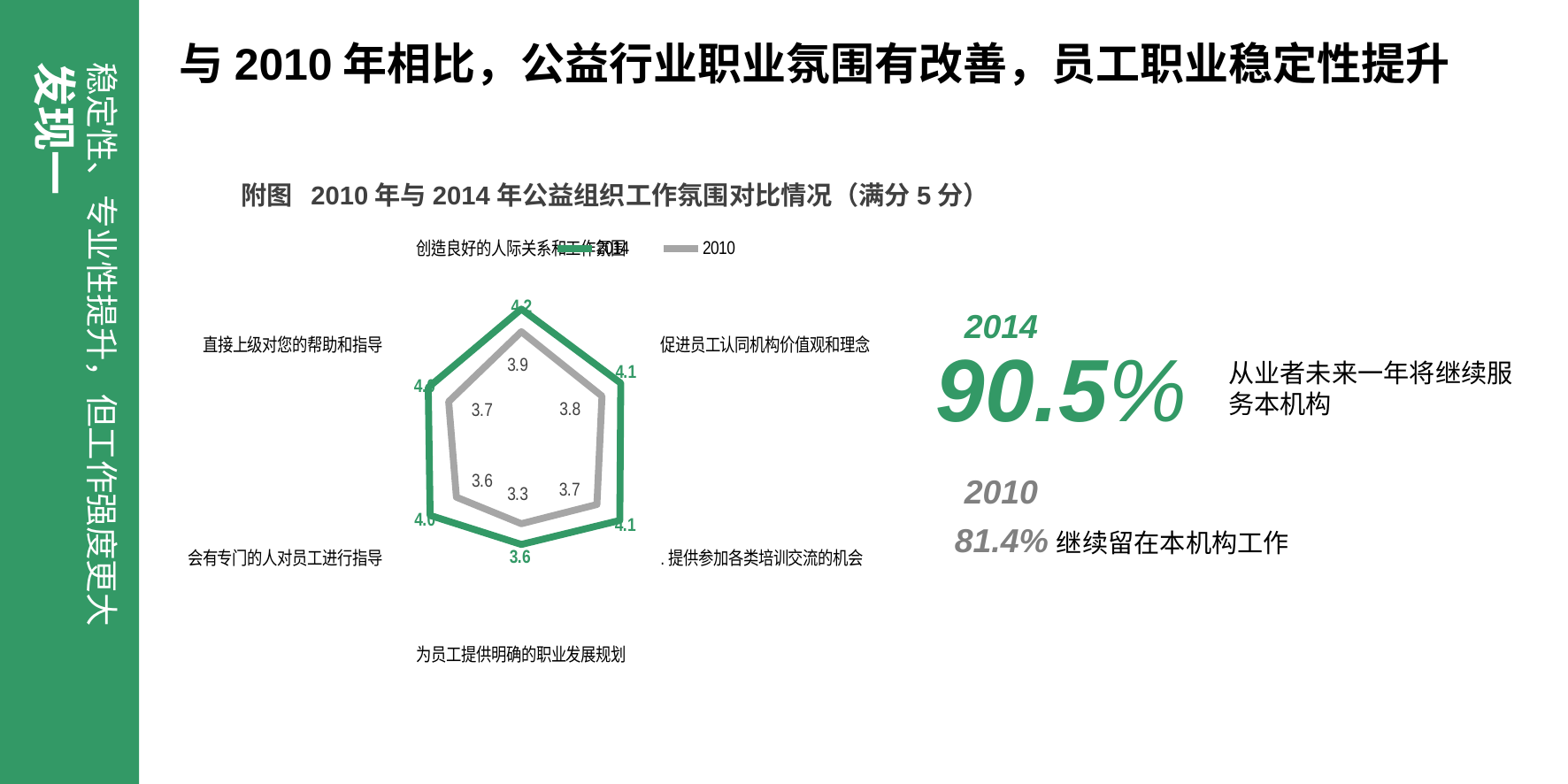

# 与2010年相比，公益行业职业氛围有改善，员工职业稳定性提升
稳定性、专业性提升，但工作强度更大
发现一
附图  2010年与2014年公益组织工作氛围对比情况（满分5分）

### Chart

| Category | 2014 | 2010 |
|---|---|---|
| 创造良好的人际关系和工作氛围 | 4.191983122362871 | 3.9241071428571557 |
| 促进员工认同机构价值观和理念 | 4.131078224101477 | 3.823927765237036 |
| .提供参加各类培训交流的机会 | 4.1162790697674385 | 3.739910313901347 |
| 为员工提供明确的职业发展规划 | 3.59235668789808 | 3.346938775510203 |
| 会有专门的人对员工进行指导 | 3.997876857749471 | 3.5662921348314587 |
| 直接上级对您的帮助和指导 | 4.0281030444964845 | 3.6933962264151012 |
2014
90.5%

  81.4%继续留在本机构工作
从业者未来一年将继续服务本机构
2010